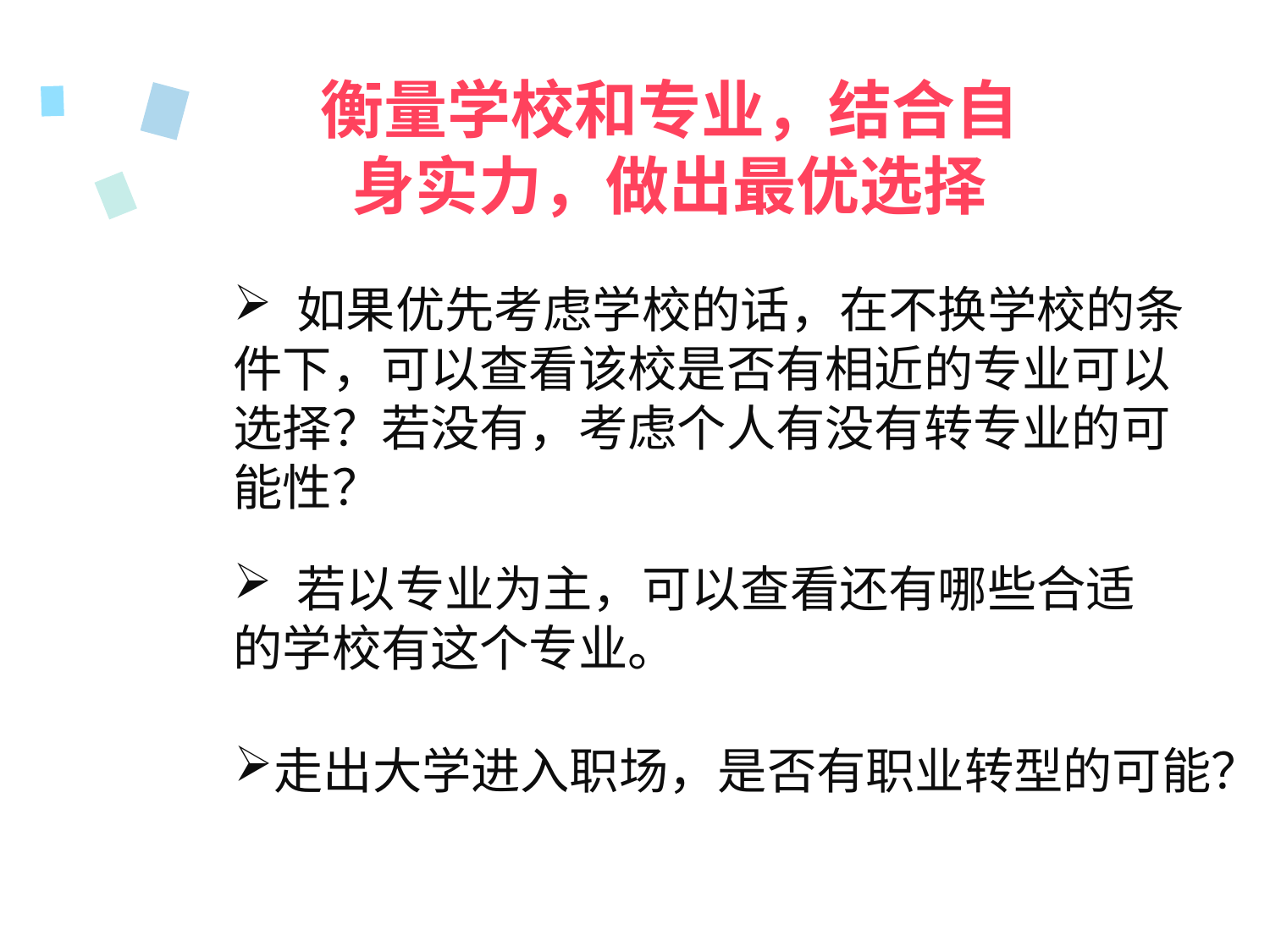

# 衡量学校和专业，结合自身实力，做出最优选择
如果优先考虑学校的话，在不换学校的条
件下，可以查看该校是否有相近的专业可以选择？若没有，考虑个人有没有转专业的可能性？
若以专业为主，可以查看还有哪些合适
的学校有这个专业。
走出大学进入职场，是否有职业转型的可能？